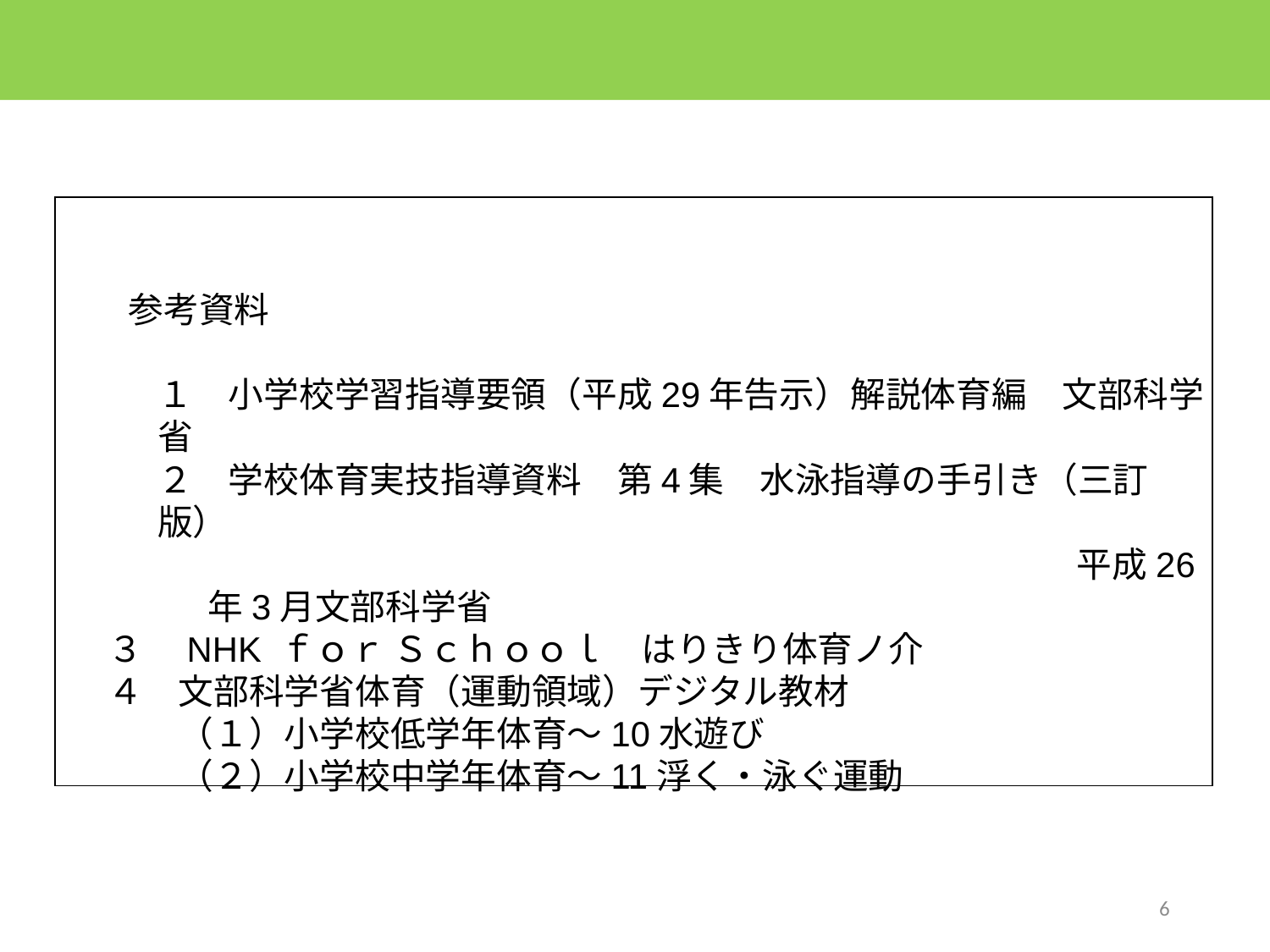

参考資料

１　小学校学習指導要領（平成29年告示）解説体育編　文部科学省
２　学校体育実技指導資料　第4集　水泳指導の手引き（三訂版）
　　　　　　　　　　　　　　　　　　　　　　　　　　平成26年3月文部科学省
３　NHK ｆｏｒ Ｓｃｈｏｏｌ　はりきり体育ノ介
４　文部科学省体育（運動領域）デジタル教材
　　（１）小学校低学年体育～10水遊び
　　（２）小学校中学年体育～11浮く・泳ぐ運動

6